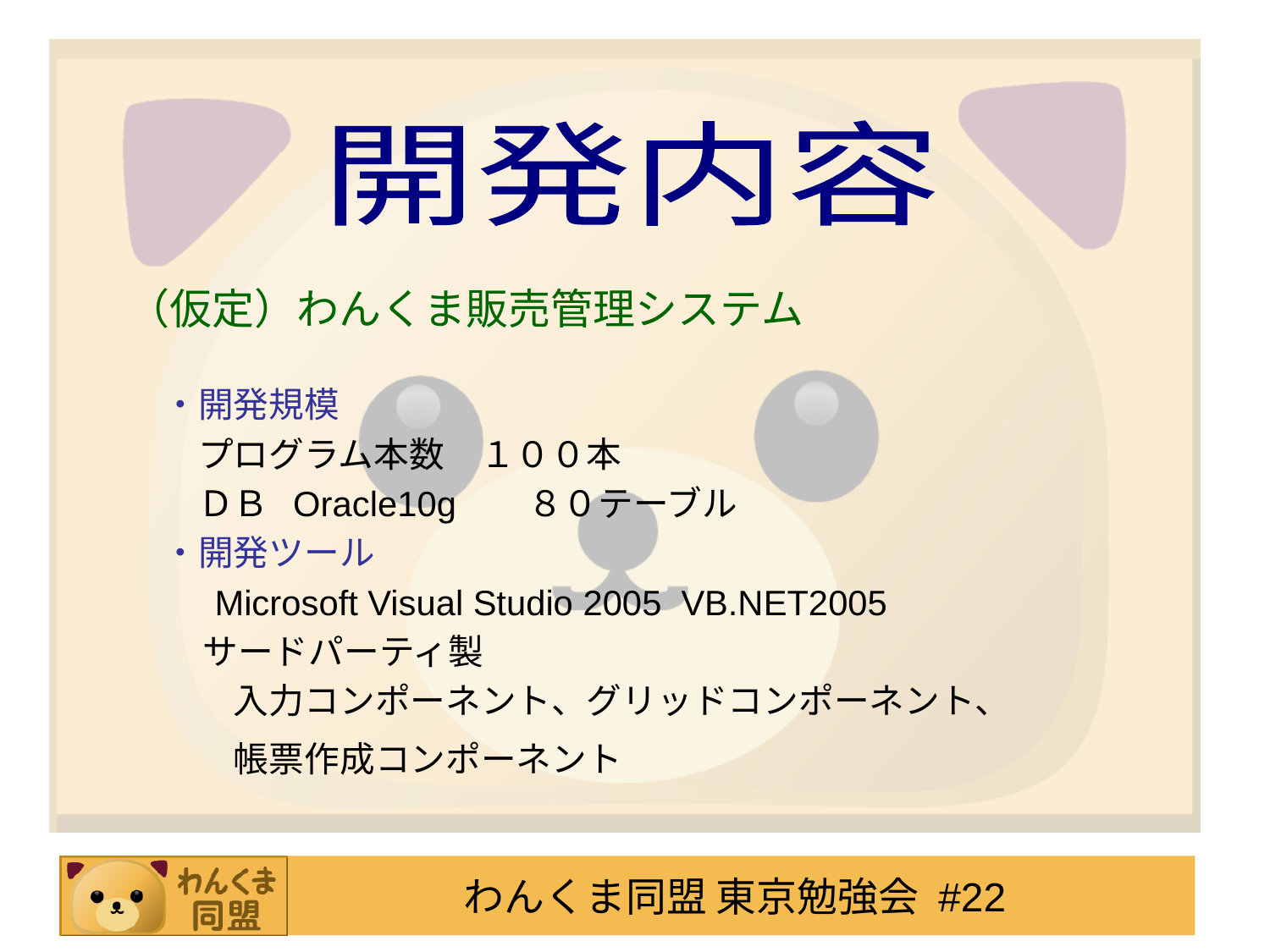

開発内容
（仮定）わんくま販売管理システム
　・開発規模
　　プログラム本数　１００本
　　ＤＢ  Oracle10g  　 ８０テーブル
　・開発ツール
　 　Microsoft Visual Studio 2005  VB.NET2005
    　サードパーティ製
　　　入力コンポーネント、グリッドコンポーネント、
　　　帳票作成コンポーネント